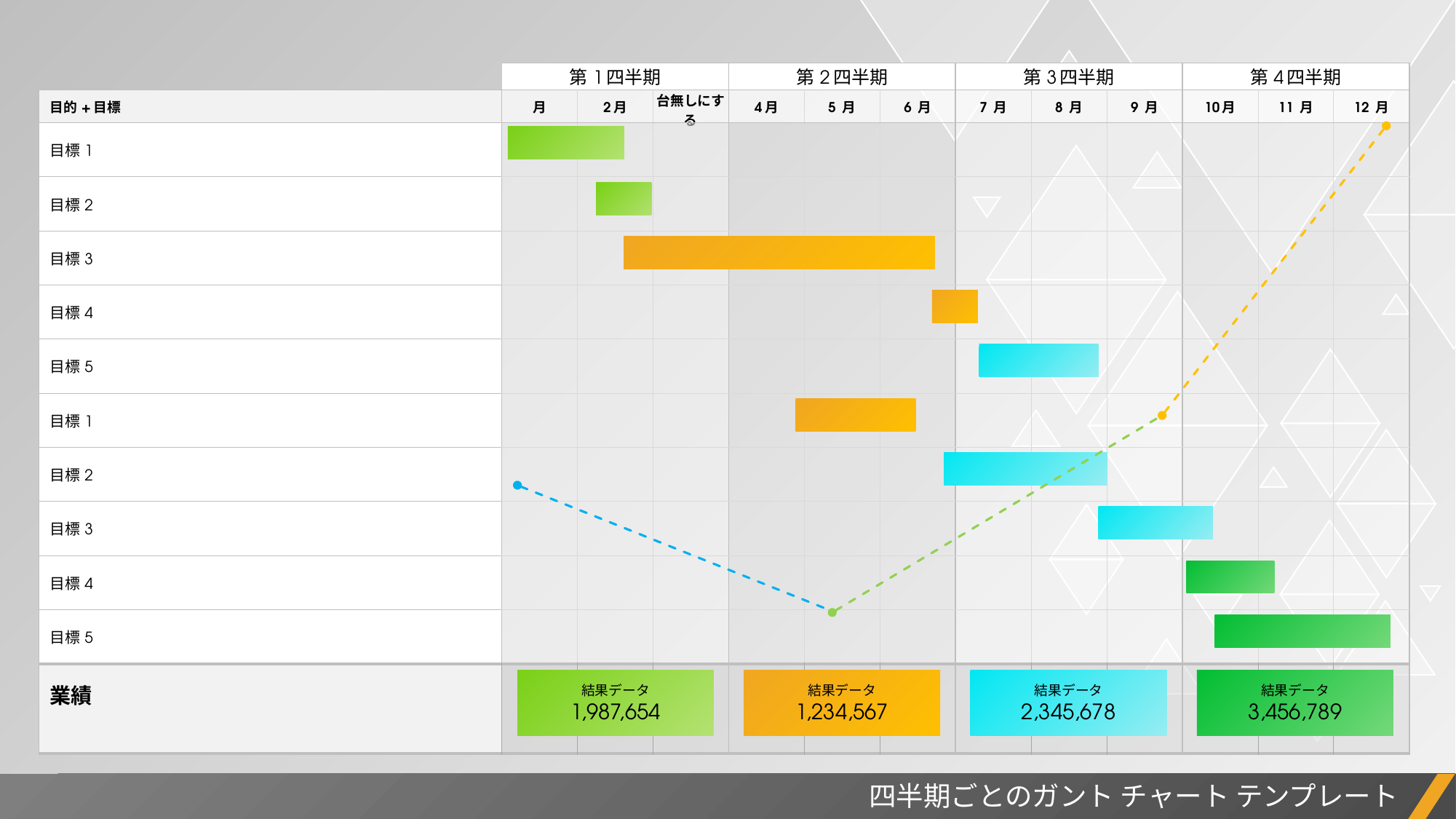

|  | 第1四半期 |  |  | 第2四半期 |  |  | 第3四半期 |  |  | 第4四半期 |  |  |
| --- | --- | --- | --- | --- | --- | --- | --- | --- | --- | --- | --- | --- |
| 目的+目標 | 月 | 2月 | 台無しにする | 4月 | 5 月 | 6 月 | 7 月 | 8 月 | 9 月 | 10月 | 11 月 | 12 月 |
| 目標1 |  |  |  |  |  |  |  |  |  |  |  |  |
| 目標2 |  |  |  |  |  |  |  |  |  |  |  |  |
| 目標3 |  |  |  |  |  |  |  |  |  |  |  |  |
| 目標4 |  |  |  |  |  |  |  |  |  |  |  |  |
| 目標5 |  |  |  |  |  |  |  |  |  |  |  |  |
| 目標1 |  |  |  |  |  |  |  |  |  |  |  |  |
| 目標2 |  |  |  |  |  |  |  |  |  |  |  |  |
| 目標3 |  |  |  |  |  |  |  |  |  |  |  |  |
| 目標4 |  |  |  |  |  |  |  |  |  |  |  |  |
| 目標5 |  |  |  |  |  |  |  |  |  |  |  |  |
| 業績 |  |  |  |  |  |  |  |  |  |  |  |  |

結果データ
1,987,654
結果データ
1,234,567
結果データ
2,345,678
結果データ
3,456,789
四半期ごとのガント チャート テンプレート